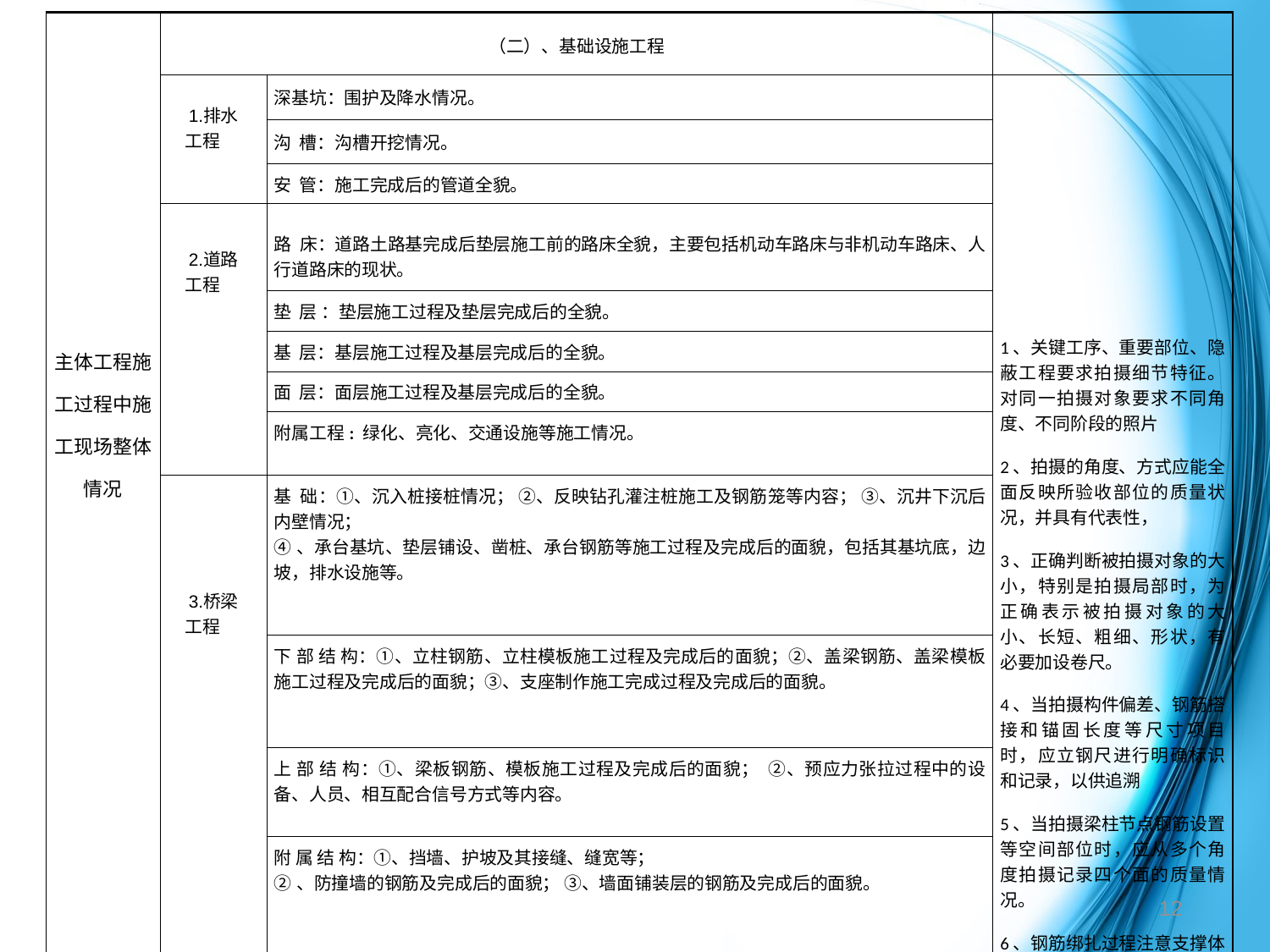

| 主体工程施工过程中施工现场整体情况 | （二）、基础设施工程 |  |  |
| --- | --- | --- | --- |
|  | 排水 工程 | 深基坑：围护及降水情况。 | 1、关键工序、重要部位、隐蔽工程要求拍摄细节特征。对同一拍摄对象要求不同角度、不同阶段的照片 2、拍摄的角度、方式应能全面反映所验收部位的质量状况，并具有代表性， 3、正确判断被拍摄对象的大小，特别是拍摄局部时，为正确表示被拍摄对象的大小、长短、粗细、形状，有必要加设卷尺。 4、当拍摄构件偏差、钢筋搭接和锚固长度等尺寸项目时，应立钢尺进行明确标识和记录，以供追溯 5、当拍摄梁柱节点钢筋设置等空间部位时，应从多个角度拍摄记录四个面的质量情况。 6、钢筋绑扎过程注意支撑体系的拍摄 7、楼层放线过程应有监理代表在场。 模板验收应有监理代表在场 |
|  |  | 沟 槽：沟槽开挖情况。 |  |
|  |  | 安 管：施工完成后的管道全貌。 |  |
|  | 道路 工程 | 路 床：道路土路基完成后垫层施工前的路床全貌，主要包括机动车路床与非机动车路床、人行道路床的现状。 |  |
|  |  | 垫 层 ：垫层施工过程及垫层完成后的全貌。 |  |
|  |  | 基 层：基层施工过程及基层完成后的全貌。 |  |
|  |  | 面 层：面层施工过程及基层完成后的全貌。 |  |
|  |  | 附属工程: 绿化、亮化、交通设施等施工情况。 |  |
|  | 桥梁 工程 | 基 础：①、沉入桩接桩情况； ②、反映钻孔灌注桩施工及钢筋笼等内容； ③、沉井下沉后内壁情况； ④、承台基坑、垫层铺设、凿桩、承台钢筋等施工过程及完成后的面貌，包括其基坑底，边坡，排水设施等。 |  |
|  |  | 下 部 结 构：①、立柱钢筋、立柱模板施工过程及完成后的面貌；②、盖梁钢筋、盖梁模板施工过程及完成后的面貌；③、支座制作施工完成过程及完成后的面貌。 |  |
|  |  | 上 部 结 构：①、梁板钢筋、模板施工过程及完成后的面貌； ②、预应力张拉过程中的设备、人员、相互配合信号方式等内容。 |  |
|  |  | 附 属 结 构：①、挡墙、护坡及其接缝、缝宽等； ②、防撞墙的钢筋及完成后的面貌； ③、墙面铺装层的钢筋及完成后的面貌。 |  |
12